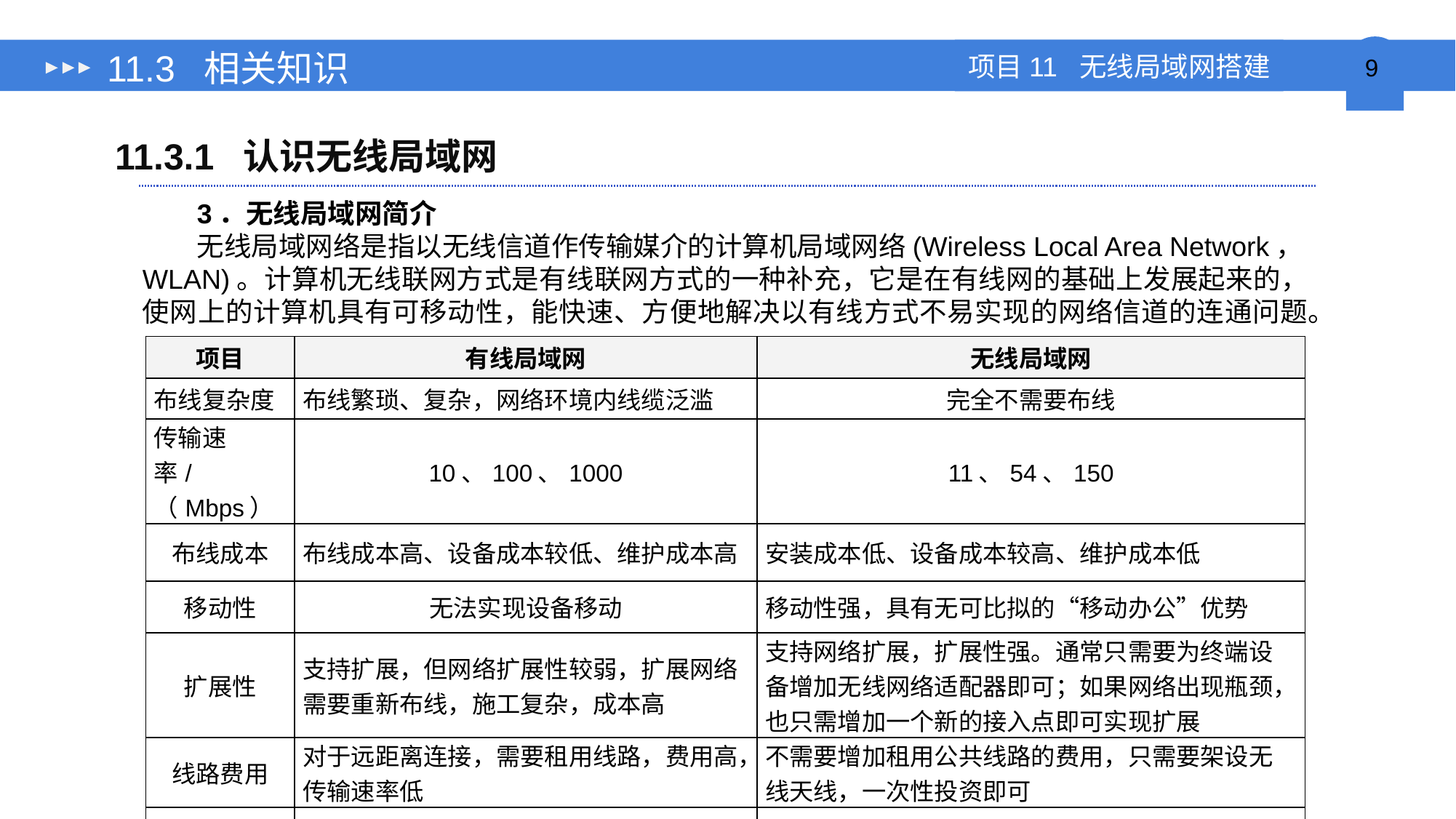

# 11.3  相关知识
11.3.1  认识无线局域网

3．无线局域网简介
无线局域网络是指以无线信道作传输媒介的计算机局域网络(Wireless Local Area Network，WLAN)。计算机无线联网方式是有线联网方式的一种补充，它是在有线网的基础上发展起来的，使网上的计算机具有可移动性，能快速、方便地解决以有线方式不易实现的网络信道的连通问题。
| 项目 | 有线局域网 | 无线局域网 |
| --- | --- | --- |
| 布线复杂度 | 布线繁琐、复杂，网络环境内线缆泛滥 | 完全不需要布线 |
| 传输速率/（Mbps） | 10、100、1000 | 11、54、150 |
| 布线成本 | 布线成本高、设备成本较低、维护成本高 | 安装成本低、设备成本较高、维护成本低 |
| 移动性 | 无法实现设备移动 | 移动性强，具有无可比拟的“移动办公”优势 |
| 扩展性 | 支持扩展，但网络扩展性较弱，扩展网络需要重新布线，施工复杂，成本高 | 支持网络扩展，扩展性强。通常只需要为终端设备增加无线网络适配器即可；如果网络出现瓶颈，也只需增加一个新的接入点即可实现扩展 |
| 线路费用 | 对于远距离连接，需要租用线路，费用高，传输速率低 | 不需要增加租用公共线路的费用，只需要架设无线天线，一次性投资即可 |
| 安全性 | 安全性高，主要在三层以上实现 | 高，在二层和三层共同实现 |